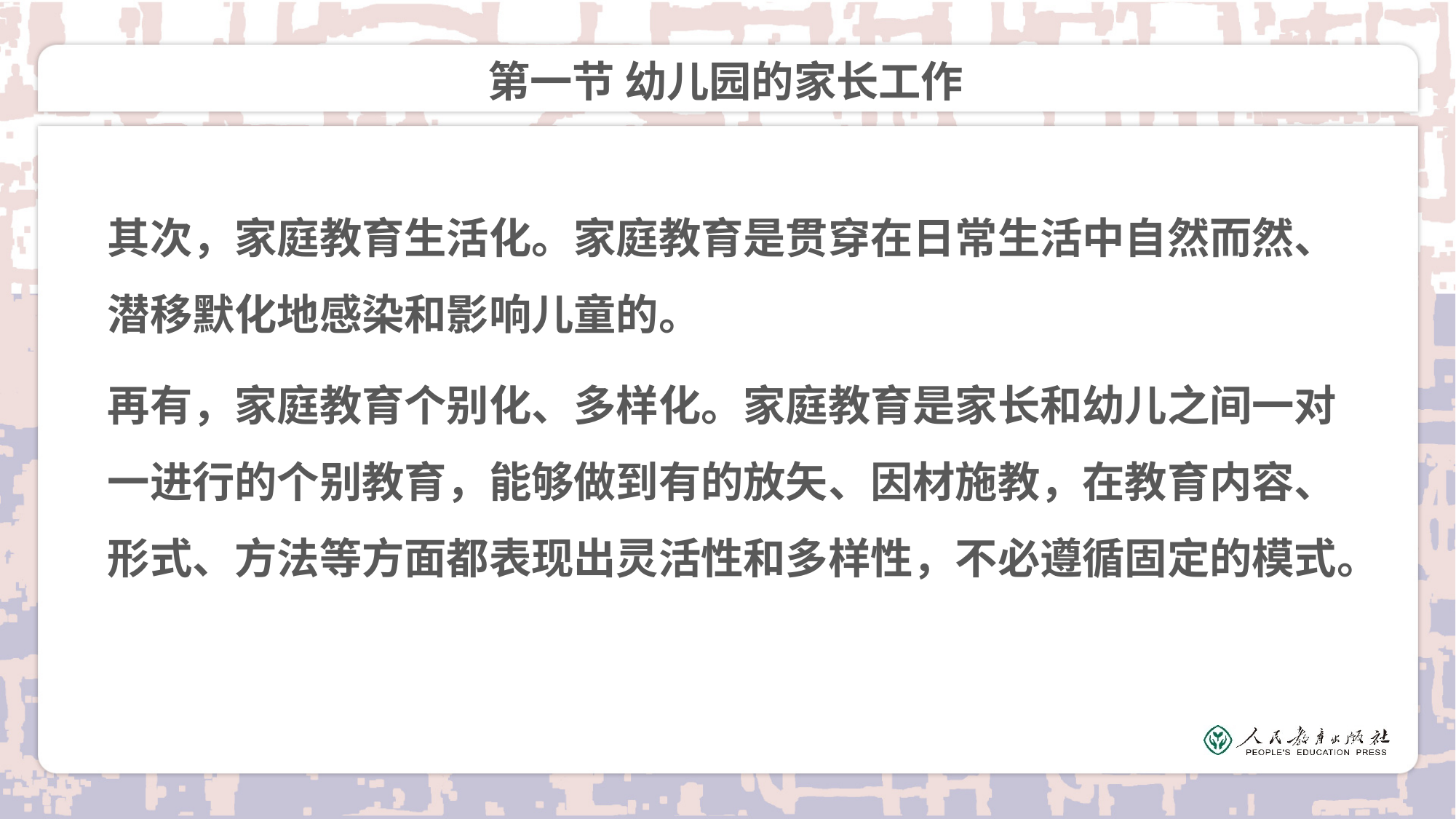

# 第一节 幼儿园的家长工作
其次，家庭教育生活化。家庭教育是贯穿在日常生活中自然而然、潜移默化地感染和影响儿童的。
再有，家庭教育个别化、多样化。家庭教育是家长和幼儿之间一对一进行的个别教育，能够做到有的放矢、因材施教，在教育内容、形式、方法等方面都表现出灵活性和多样性，不必遵循固定的模式。